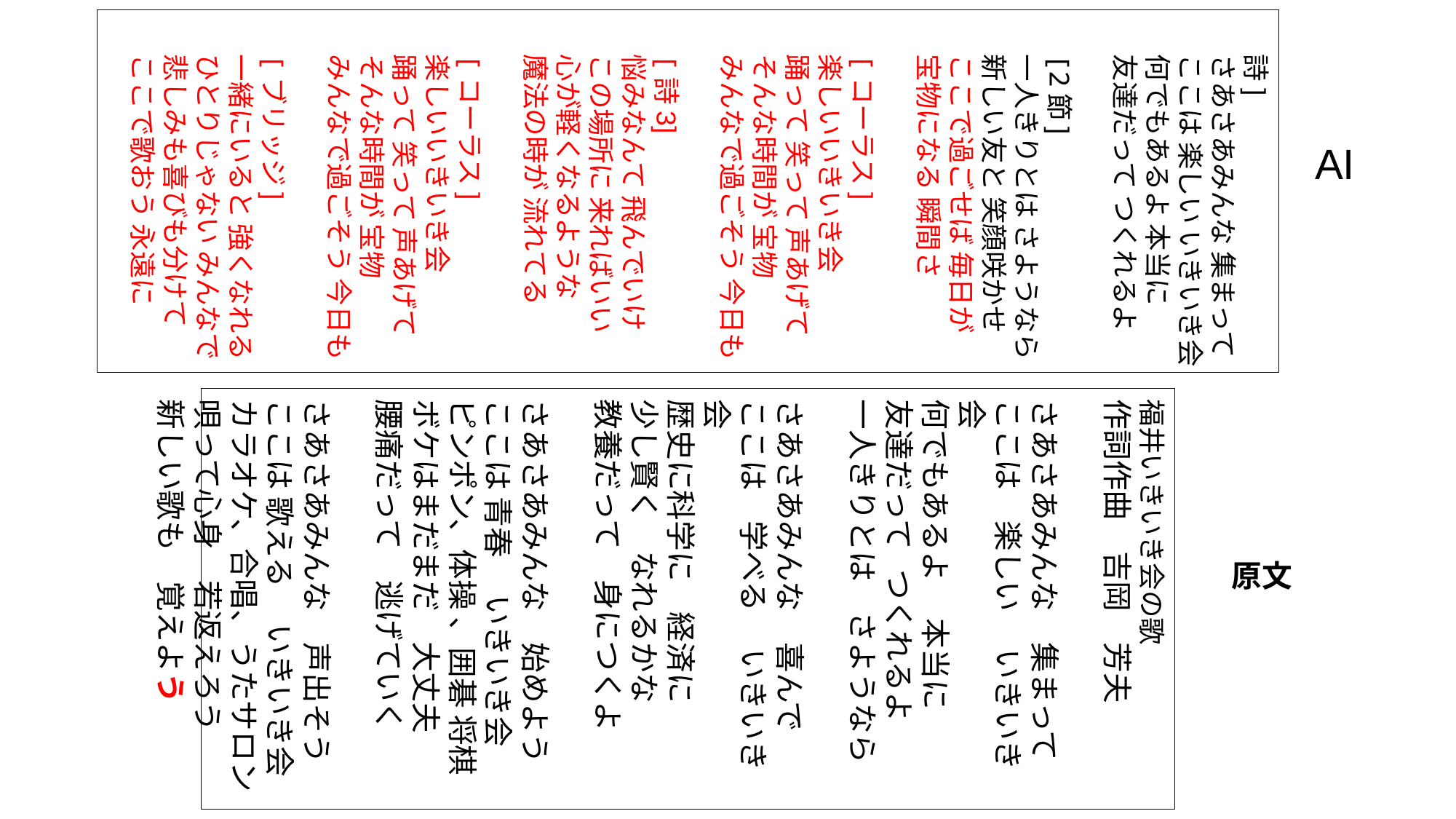

詩]
さあさあみんな 集まって
ここは 楽しい いきいき会
何でもあるよ 本当に
友達だって つくれるよ

[2節]
一人きりとは さようなら
新しい友と 笑顔咲かせ
ここで過ごせば 毎日が
宝物になる 瞬間さ

[コーラス]
楽しいいきいき会
踊って 笑って 声あげて
そんな時間が 宝物
みんなで過ごそう 今日も

[詩3]
悩みなんて 飛んでいけ
この場所に 来ればいい
心が軽くなるような
魔法の時が 流れてる

[コーラス]
楽しいいきいき会
踊って 笑って 声あげて
そんな時間が 宝物
みんなで過ごそう 今日も

[ブリッジ]
一緒にいると 強くなれる
ひとりじゃない みんなで
悲しみも喜びも分けて
ここで歌おう 永遠に
AI
福井いきいき会の歌
作詞作曲　吉岡　芳夫

さあさあみんな　集まって
ここは　楽しい 　いきいき会
何でもあるよ 　本当に
友達だって   つくれるよ
一人きりとは　さようなら

さあさあみんな　喜んで
ここは　学べる 　いきいき会
歴史に科学に　経済に
少し賢く　なれるかな
教養だって　身につくよ

さあさあみんな　始めよう
ここは 青春 　いきいき会
ピンポン、体操 、囲碁 将棋
ボケはまだまだ　大丈夫
腰痛だって　逃げていく

さあさあみんな　声出そう
ここは 歌える 　いきいき会
カラオケ、合唱、うたサロン
唄って心身　若返えろう
新しい歌も　覚えよう
原文